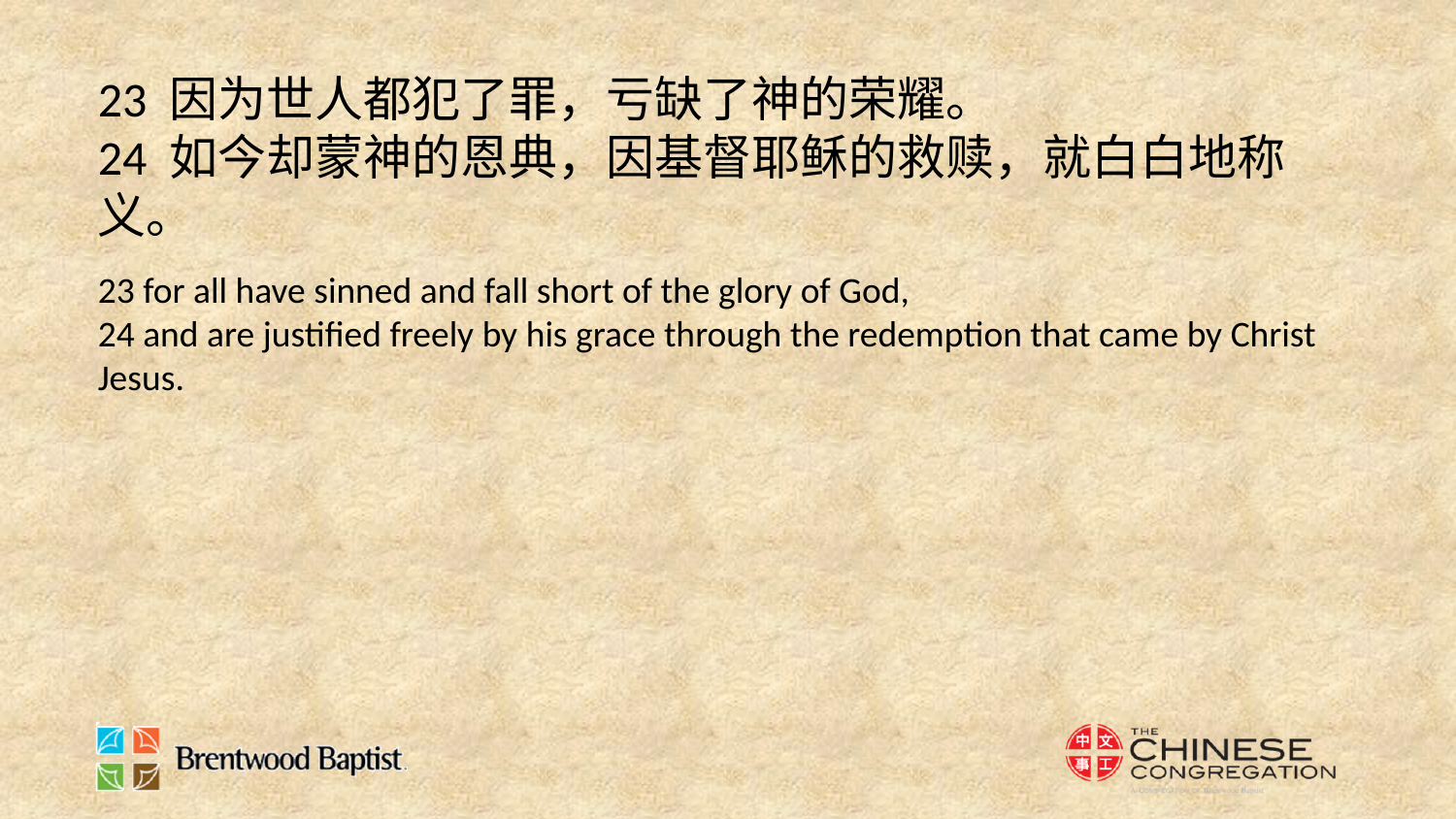

23 因为世人都犯了罪，亏缺了神的荣耀。
24 如今却蒙神的恩典，因基督耶稣的救赎，就白白地称义。

23 for all have sinned and fall short of the glory of God,
24 and are justified freely by his grace through the redemption that came by Christ Jesus.